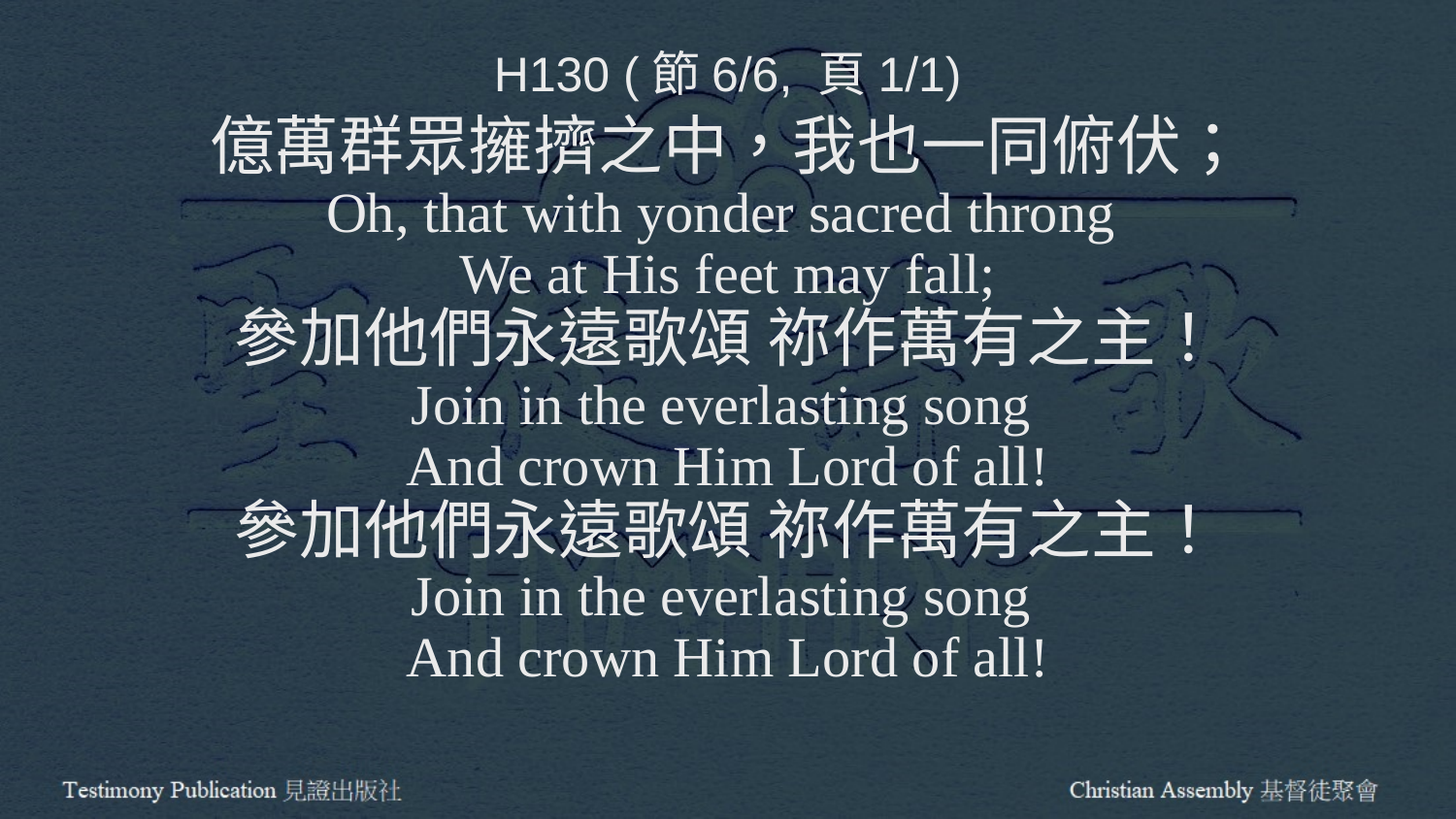

H130 (節6/6, 頁1/1)
億萬群眾擁擠之中，我也一同俯伏；
Oh, that with yonder sacred throng
We at His feet may fall;
參加他們永遠歌頌 祢作萬有之主！
Join in the everlasting song
And crown Him Lord of all!
參加他們永遠歌頌 祢作萬有之主！
Join in the everlasting song
And crown Him Lord of all!